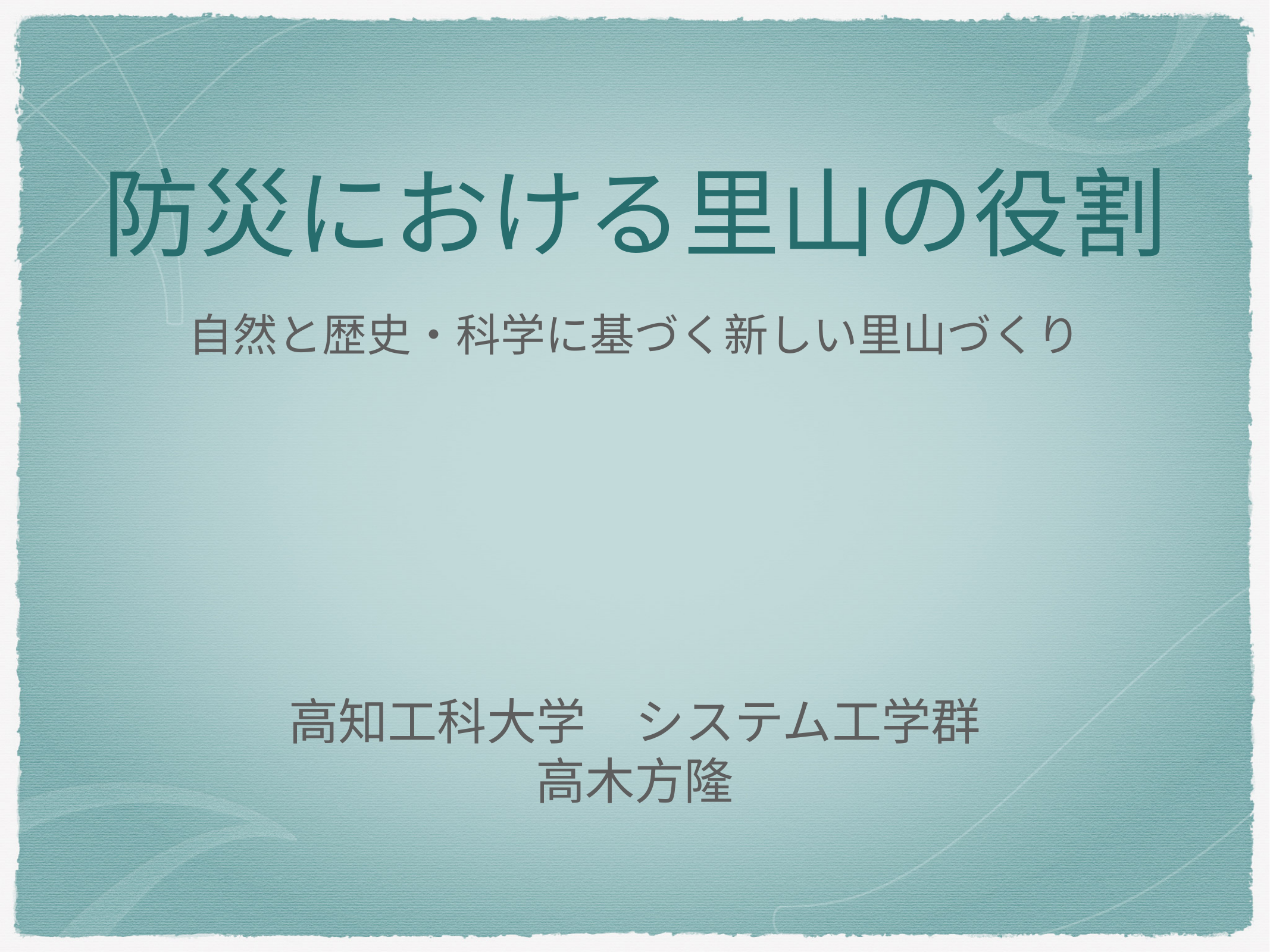

# 防災における里山の役割
自然と歴史・科学に基づく新しい里山づくり
高知工科大学　システム工学群
高木方隆